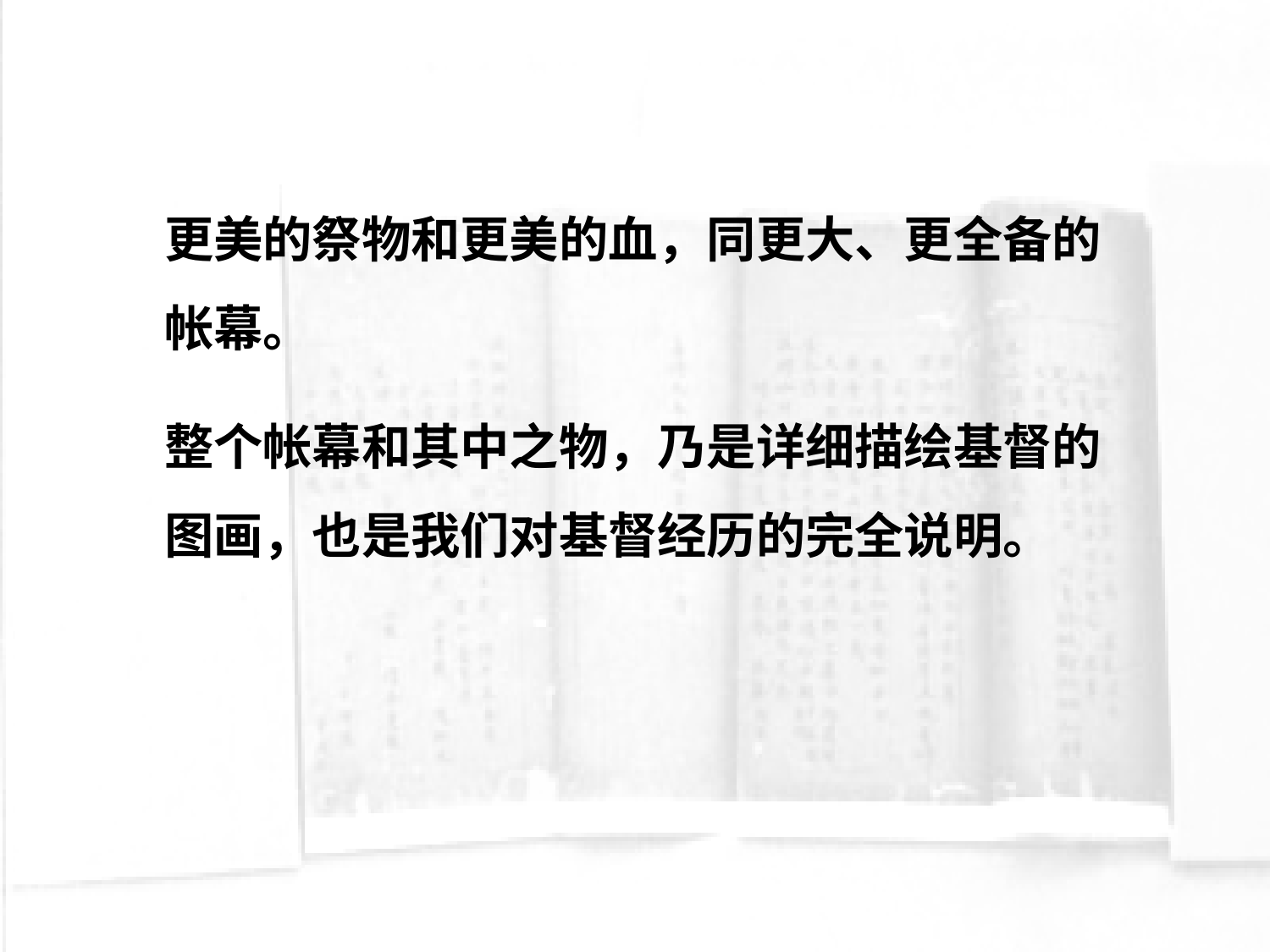

更美的祭物和更美的血，同更大、更全备的帐幕。
整个帐幕和其中之物，乃是详细描绘基督的图画，也是我们对基督经历的完全说明。